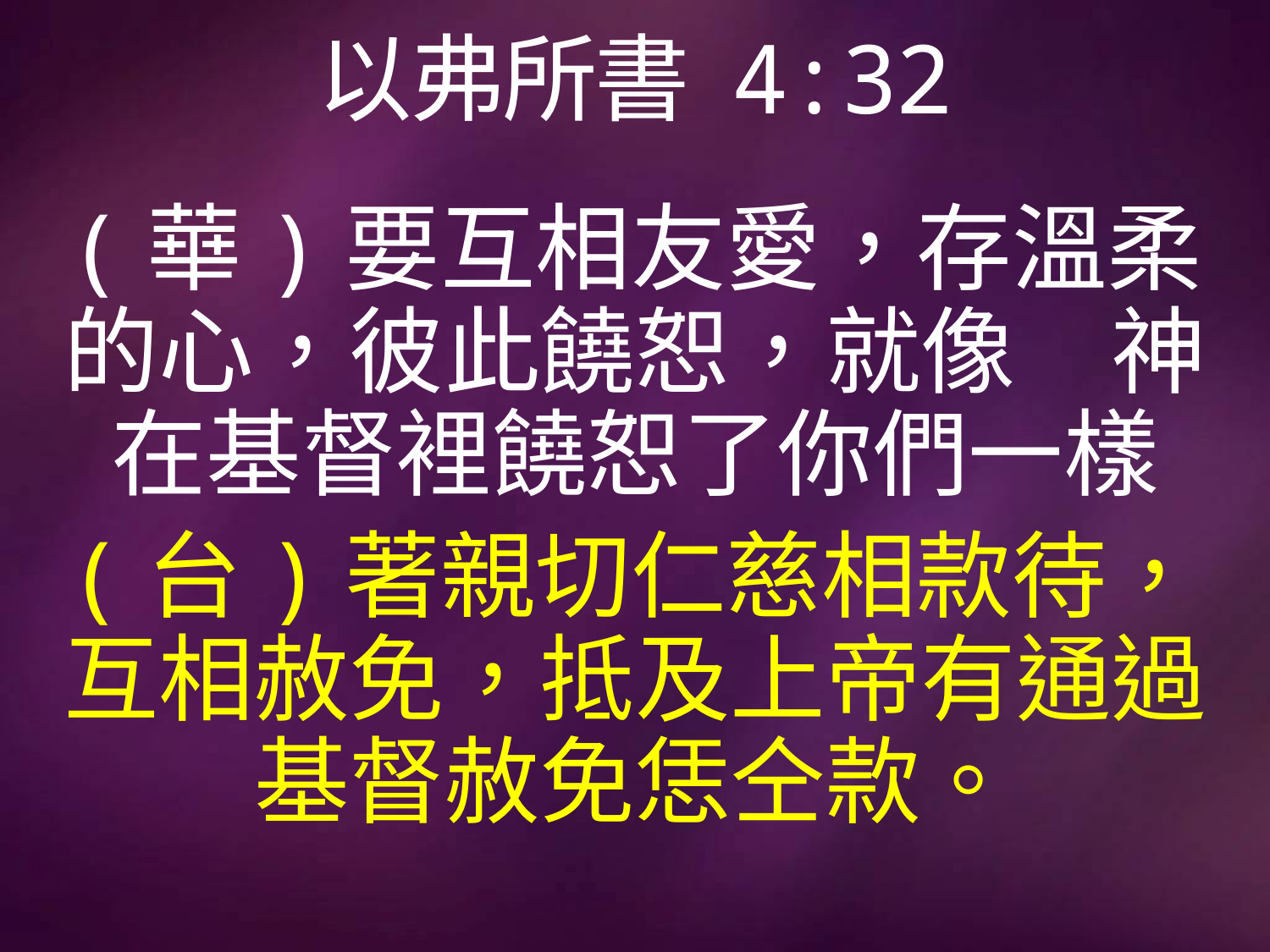

# 以弗所書 4:32
(華)要互相友愛，存溫柔的心，彼此饒恕，就像　神在基督裡饒恕了你們一樣
(台)著親切仁慈相款待，互相赦免，抵及上帝有通過基督赦免恁仝款。